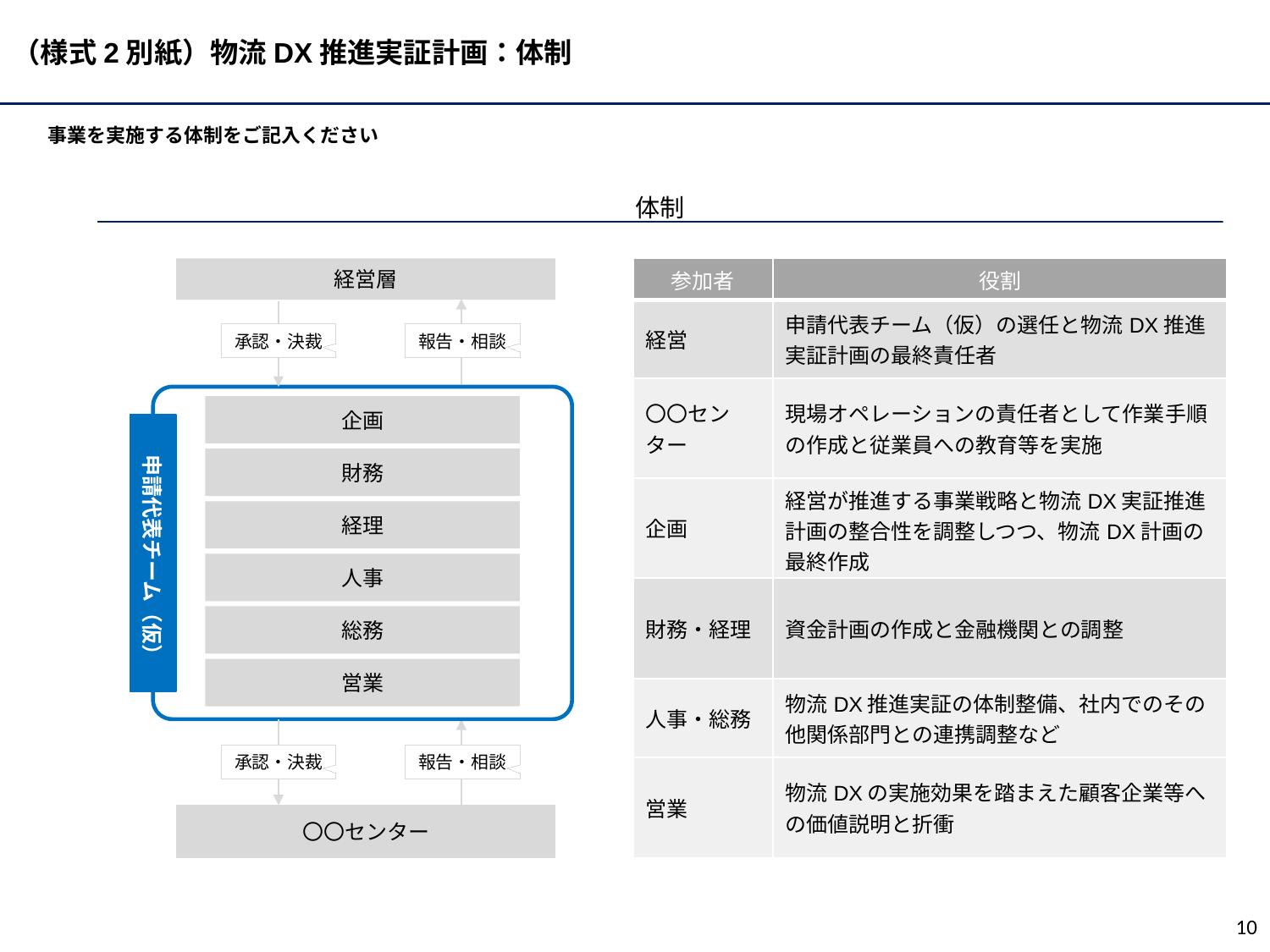

事業を実施する体制をご記入ください
体制
経営層
| 参加者 | 役割 |
| --- | --- |
| 経営 | 申請代表チーム（仮）の選任と物流DX推進実証計画の最終責任者 |
| 〇〇センター | 現場オペレーションの責任者として作業手順の作成と従業員への教育等を実施 |
| 企画 | 経営が推進する事業戦略と物流DX実証推進計画の整合性を調整しつつ、物流DX計画の最終作成 |
| 財務・経理 | 資金計画の作成と金融機関との調整 |
| 人事・総務 | 物流DX推進実証の体制整備、社内でのその他関係部門との連携調整など |
| 営業 | 物流DXの実施効果を踏まえた顧客企業等への価値説明と折衝 |
承認・決裁
報告・相談
承認・決裁
報告・相談

企画
財務
経理
人事
総務
営業
  申請代表チーム（仮）
〇〇センター
10